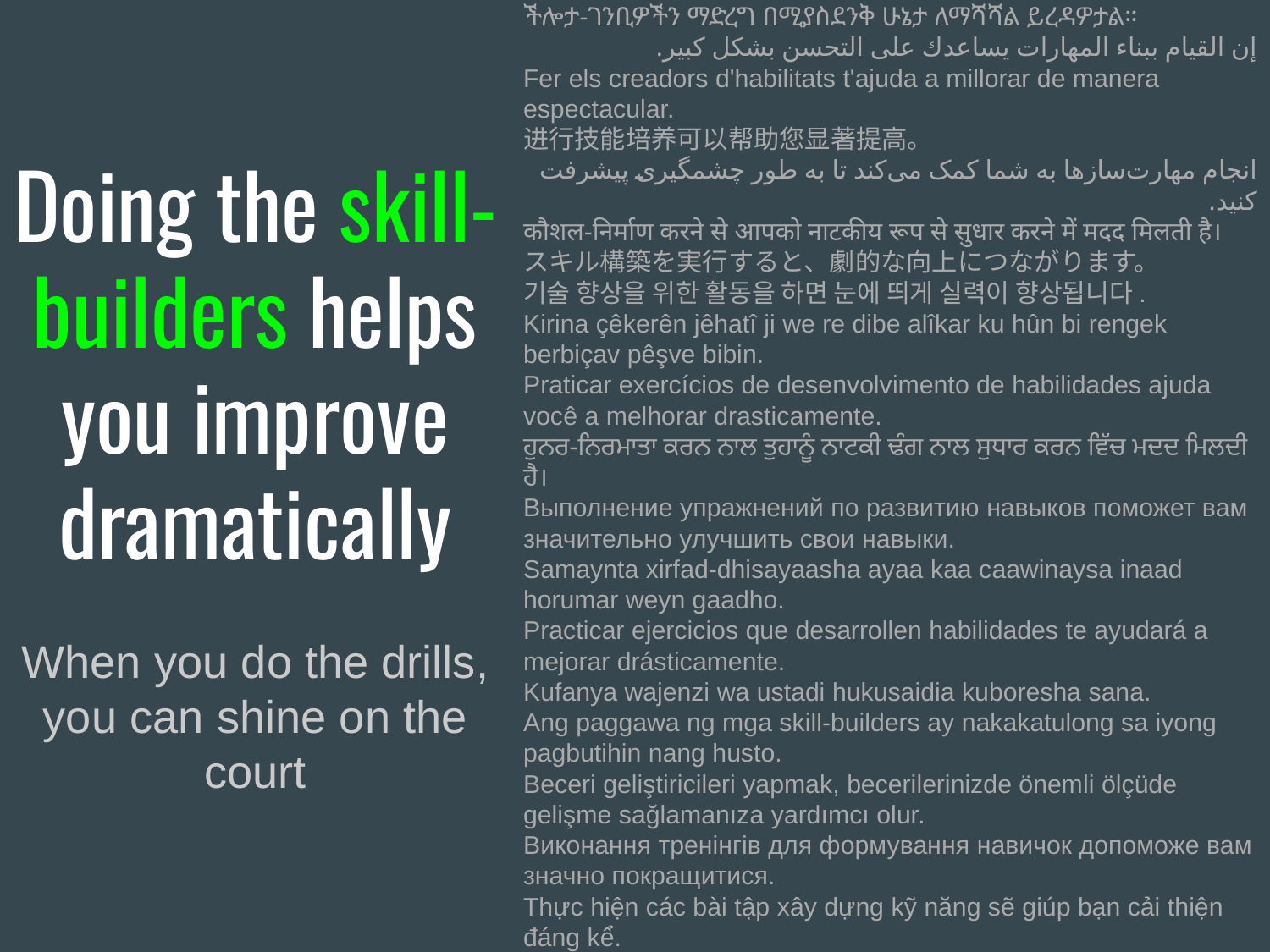

Doing the skill-builders helps you improve dramatically

When you do the drills, you can shine on the court
ችሎታ-ገንቢዎችን ማድረግ በሚያስደንቅ ሁኔታ ለማሻሻል ይረዳዎታል።
إن القيام ببناء المهارات يساعدك على التحسن بشكل كبير.
Fer els creadors d'habilitats t'ajuda a millorar de manera espectacular.
进行技能培养可以帮助您显著提高。
انجام مهارت‌سازها به شما کمک می‌کند تا به طور چشمگیری پیشرفت کنید.
कौशल-निर्माण करने से आपको नाटकीय रूप से सुधार करने में मदद मिलती है।
スキル構築を実行すると、劇的な向上につながります。
기술 향상을 위한 활동을 하면 눈에 띄게 실력이 향상됩니다.
Kirina çêkerên jêhatî ji we re dibe alîkar ku hûn bi rengek berbiçav pêşve bibin.
Praticar exercícios de desenvolvimento de habilidades ajuda você a melhorar drasticamente.
ਹੁਨਰ-ਨਿਰਮਾਤਾ ਕਰਨ ਨਾਲ ਤੁਹਾਨੂੰ ਨਾਟਕੀ ਢੰਗ ਨਾਲ ਸੁਧਾਰ ਕਰਨ ਵਿੱਚ ਮਦਦ ਮਿਲਦੀ ਹੈ।
Выполнение упражнений по развитию навыков поможет вам значительно улучшить свои навыки.
Samaynta xirfad-dhisayaasha ayaa kaa caawinaysa inaad horumar weyn gaadho.
Practicar ejercicios que desarrollen habilidades te ayudará a mejorar drásticamente.
Kufanya wajenzi wa ustadi hukusaidia kuboresha sana.
Ang paggawa ng mga skill-builders ay nakakatulong sa iyong pagbutihin nang husto.
Beceri geliştiricileri yapmak, becerilerinizde önemli ölçüde gelişme sağlamanıza yardımcı olur.
Виконання тренінгів для формування навичок допоможе вам значно покращитися.
Thực hiện các bài tập xây dựng kỹ năng sẽ giúp bạn cải thiện đáng kể.